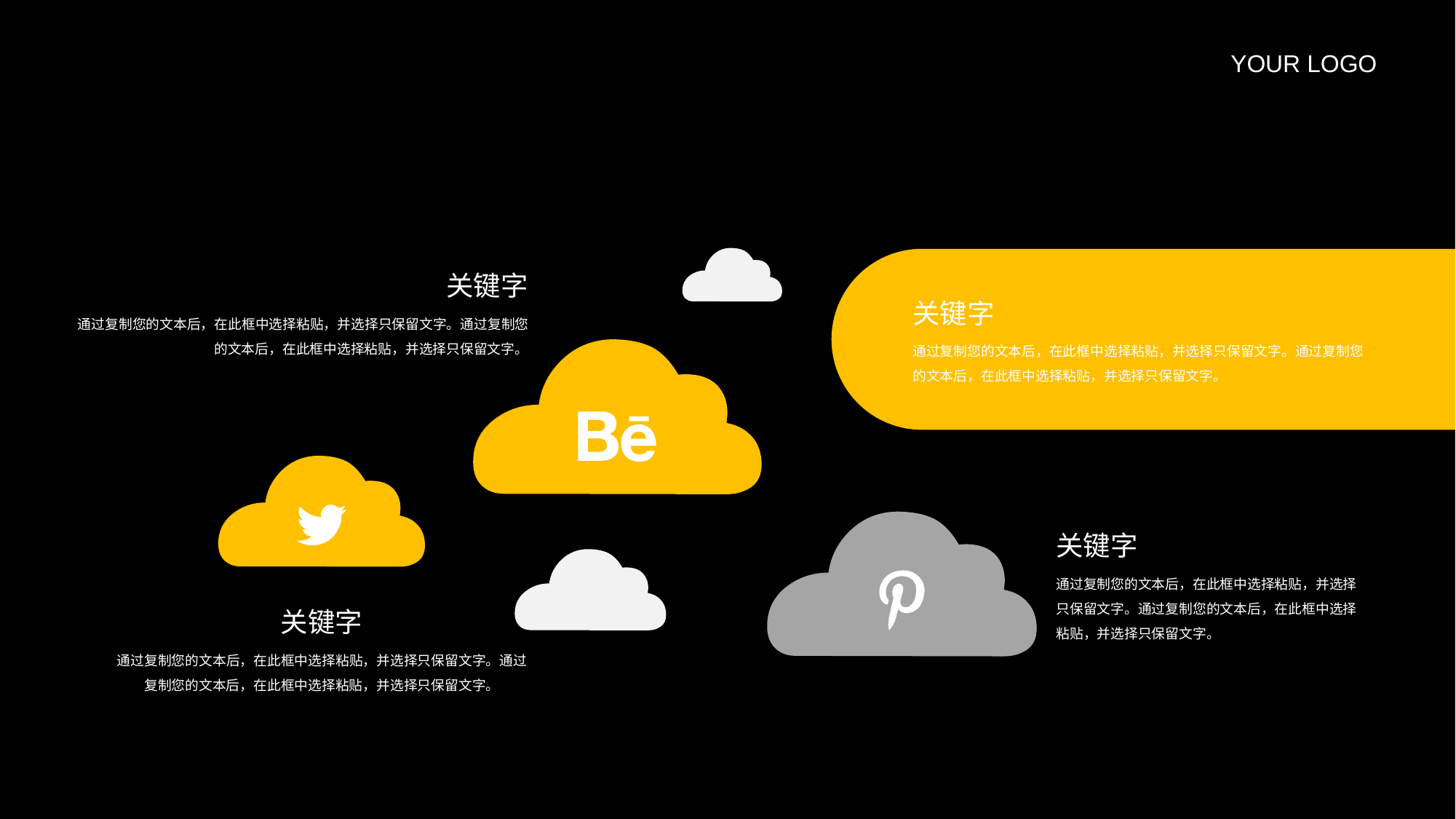

YOUR LOGO

关键字
通过复制您的文本后，在此框中选择粘贴，并选择只保留文字。通过复制您的文本后，在此框中选择粘贴，并选择只保留文字。
关键字
通过复制您的文本后，在此框中选择粘贴，并选择只保留文字。通过复制您的文本后，在此框中选择粘贴，并选择只保留文字。

关键字
通过复制您的文本后，在此框中选择粘贴，并选择只保留文字。通过复制您的文本后，在此框中选择粘贴，并选择只保留文字。

关键字
通过复制您的文本后，在此框中选择粘贴，并选择只保留文字。通过复制您的文本后，在此框中选择粘贴，并选择只保留文字。